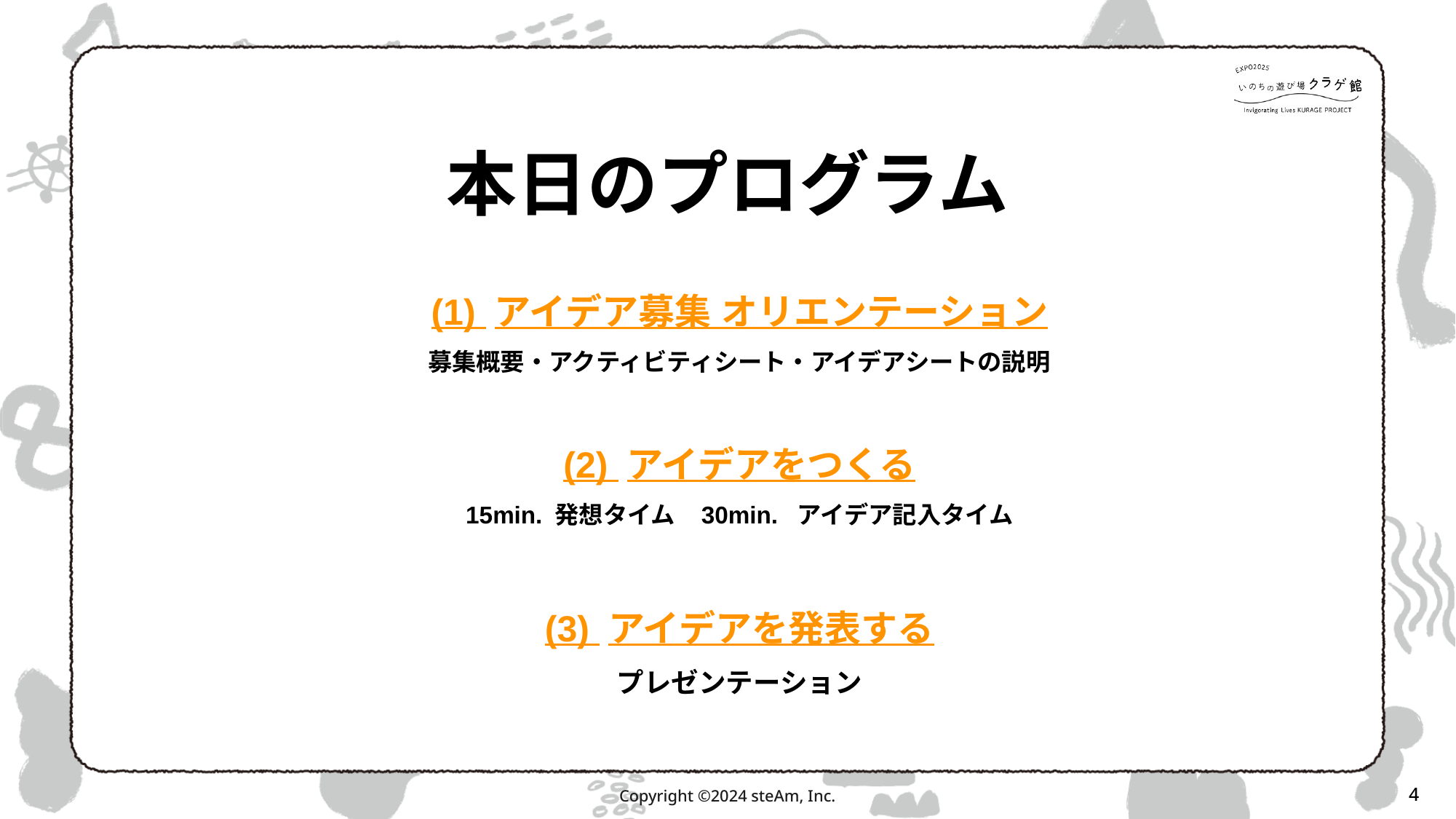

# 本日のプログラム
(1) アイデア募集 オリエンテーション
募集概要・アクティビティシート・アイデアシートの説明

(2) アイデアをつくる
15min. 発想タイム   30min.  アイデア記入タイム

(3) アイデアを発表する
プレゼンテーション